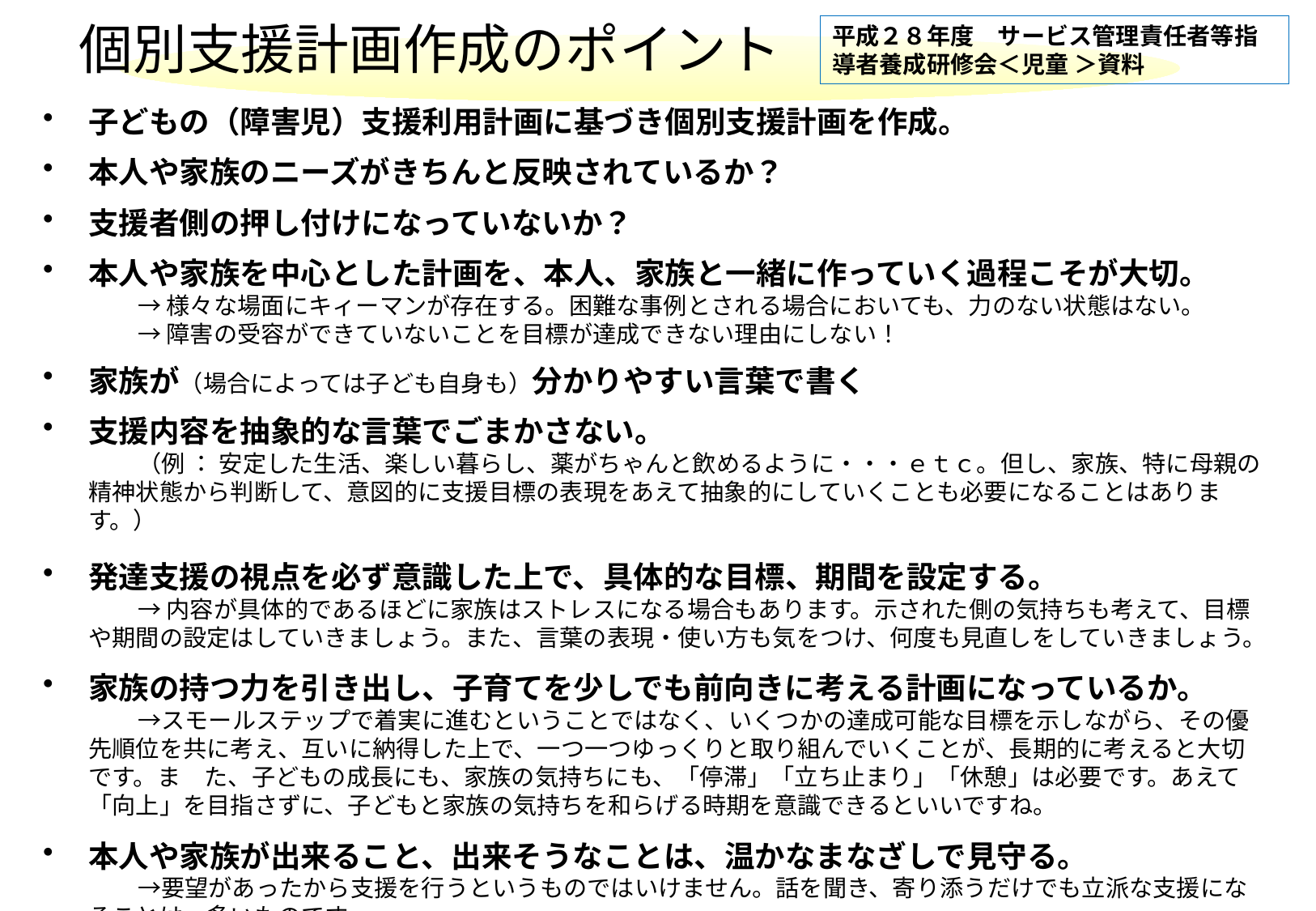

個別支援計画作成のポイント
平成２８年度　サービス管理責任者等指導者養成研修会＜児童 ＞資料

子どもの（障害児）支援利用計画に基づき個別支援計画を作成。
本人や家族のニーズがきちんと反映されているか？
支援者側の押し付けになっていないか？
本人や家族を中心とした計画を、本人、家族と一緒に作っていく過程こそが大切。
　　　　→ 様々な場面にキィーマンが存在する。困難な事例とされる場合においても、力のない状態はない。
　　　　→ 障害の受容ができていないことを目標が達成できない理由にしない！
家族が（場合によっては子ども自身も）分かりやすい言葉で書く
支援内容を抽象的な言葉でごまかさない。
　　　　（例 ： 安定した生活、楽しい暮らし、薬がちゃんと飲めるように・・・ｅｔｃ。但し、家族、特に母親の精神状態から判断して、意図的に支援目標の表現をあえて抽象的にしていくことも必要になることはあります。）
発達支援の視点を必ず意識した上で、具体的な目標、期間を設定する。
　　　　→ 内容が具体的であるほどに家族はストレスになる場合もあります。示された側の気持ちも考えて、目標や期間の設定はしていきましょう。また、言葉の表現・使い方も気をつけ、何度も見直しをしていきましょう。
家族の持つ力を引き出し、子育てを少しでも前向きに考える計画になっているか。
　　　　→スモールステップで着実に進むということではなく、いくつかの達成可能な目標を示しながら、その優先順位を共に考え、互いに納得した上で、一つ一つゆっくりと取り組んでいくことが、長期的に考えると大切です。ま　た、子どもの成長にも、家族の気持ちにも、「停滞」「立ち止まり」「休憩」は必要です。あえて「向上」を目指さずに、子どもと家族の気持ちを和らげる時期を意識できるといいですね。
本人や家族が出来ること、出来そうなことは、温かなまなざしで見守る。
　　　　→要望があったから支援を行うというものではいけません。話を聞き、寄り添うだけでも立派な支援になることは、多いものです。